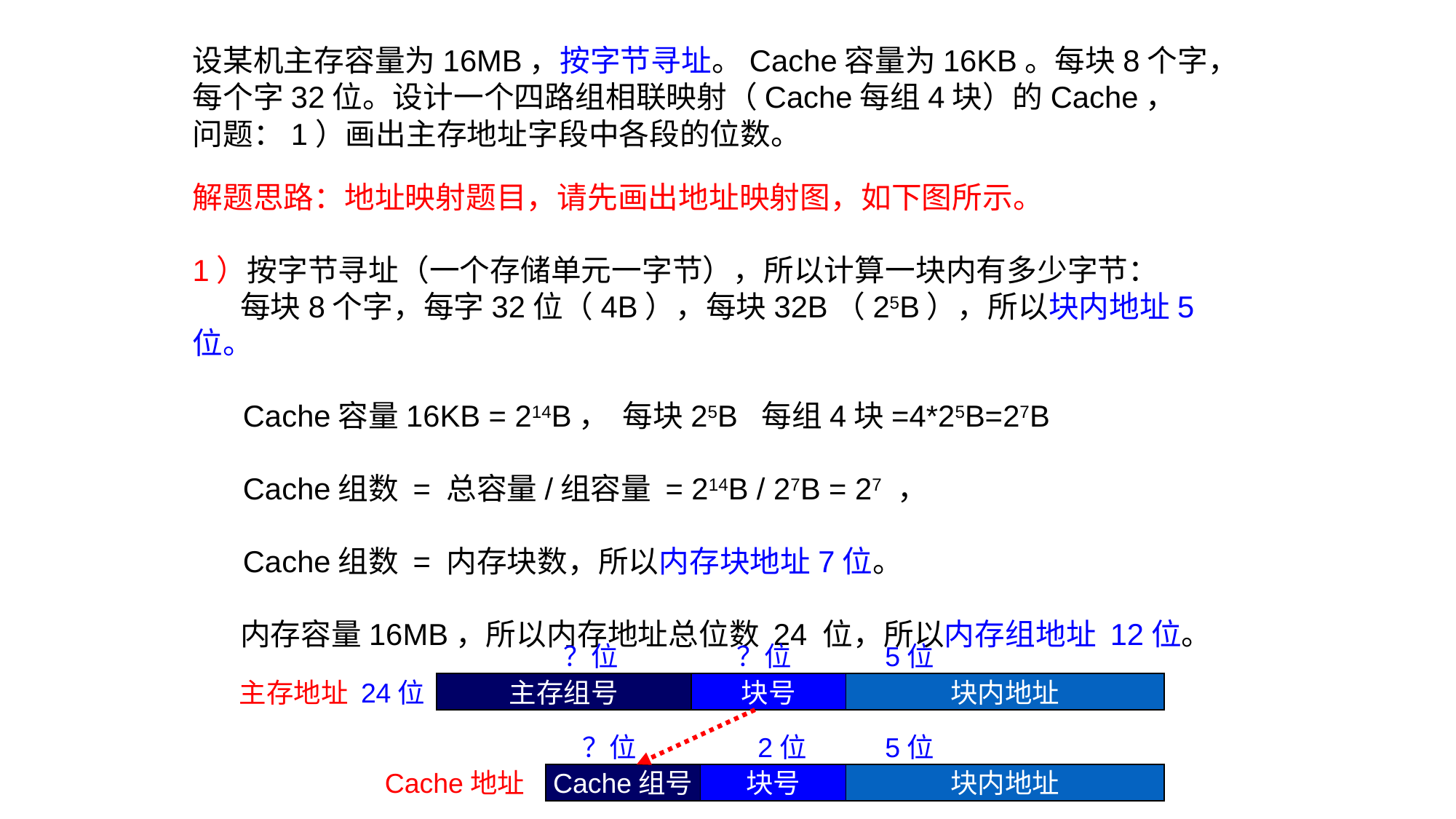

设某机主存容量为16MB，按字节寻址。Cache容量为16KB。每块8个字，
每个字32位。设计一个四路组相联映射（Cache每组4块）的Cache，
问题：1）画出主存地址字段中各段的位数。
解题思路：地址映射题目，请先画出地址映射图，如下图所示。

1）按字节寻址（一个存储单元一字节），所以计算一块内有多少字节：
      每块8个字，每字32位（4B），每块32B（25B），所以块内地址5位。

      Cache容量16KB = 214B，  每块25B  每组4块=4*25B=27B

      Cache组数 = 总容量/组容量 = 214B / 27B = 27 ，

      Cache组数 = 内存块数，所以内存块地址7位。

      内存容量16MB，所以内存地址总位数 24 位，所以内存组地址 12位。
？位
？位
5位
主存地址 24位
主存组号
块号
块内地址

？位
2位
5位
Cache地址
Cache组号
块号
块内地址